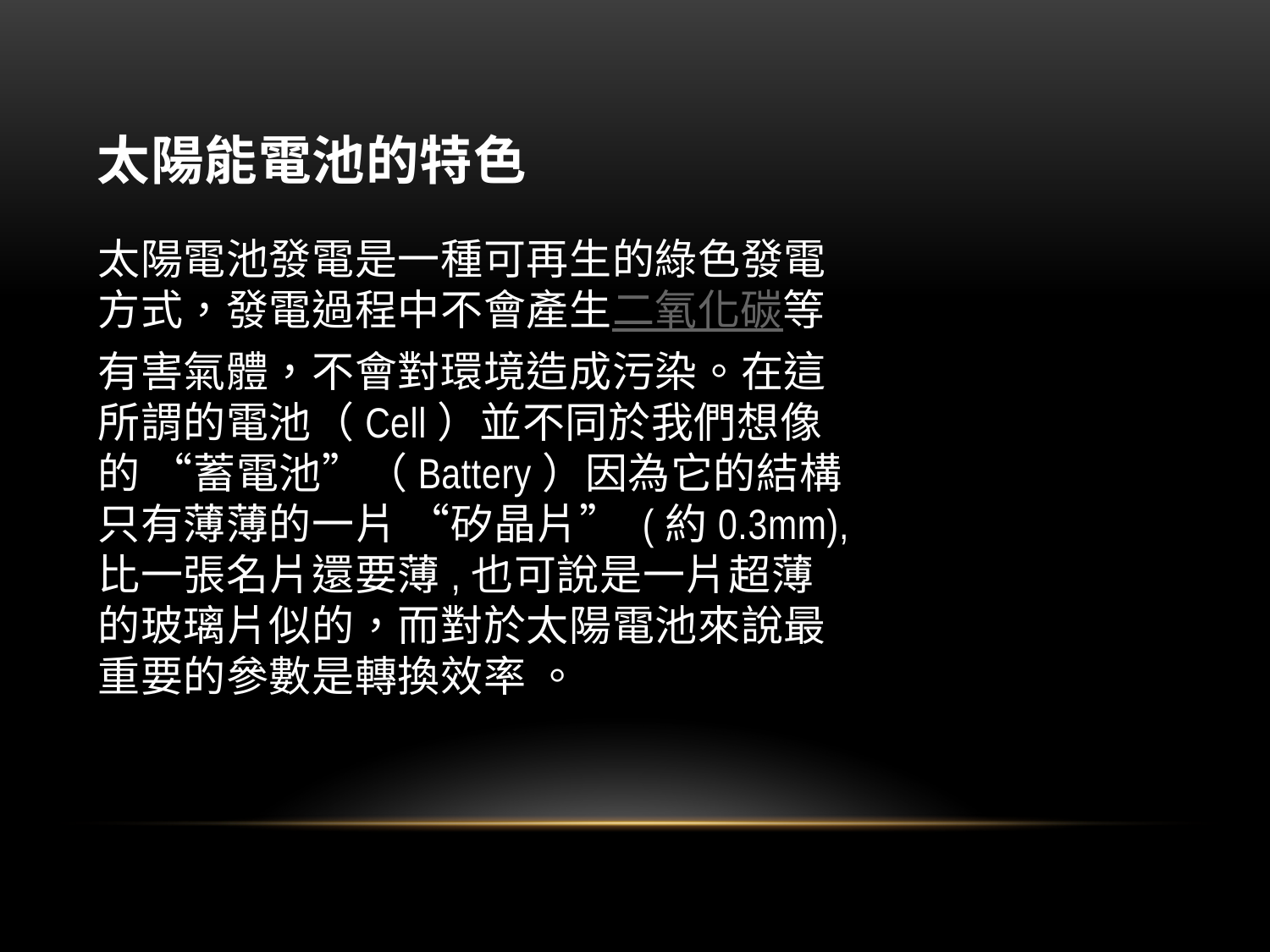

# 太陽能電池的特色
太陽電池發電是一種可再生的綠色發電方式，發電過程中不會產生二氧化碳等有害氣體，不會對環境造成污染。在這所謂的電池（Cell）並不同於我們想像的 “蓄電池”（Battery）因為它的結構只有薄薄的一片 “矽晶片” (約0.3mm),比一張名片還要薄,也可說是一片超薄的玻璃片似的，而對於太陽電池來說最重要的參數是轉換效率 。